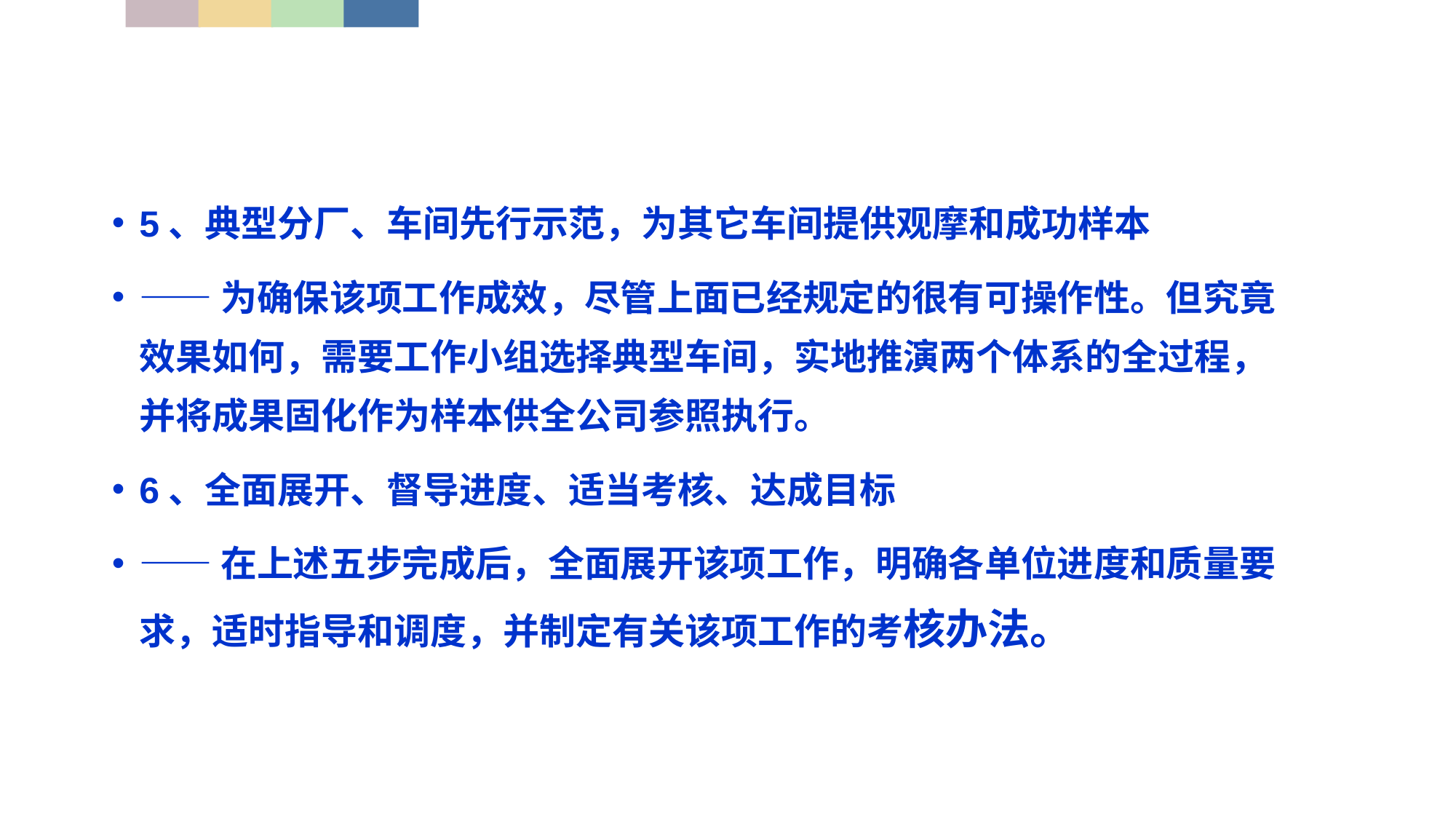

5、典型分厂、车间先行示范，为其它车间提供观摩和成功样本
——为确保该项工作成效，尽管上面已经规定的很有可操作性。但究竟效果如何，需要工作小组选择典型车间，实地推演两个体系的全过程，并将成果固化作为样本供全公司参照执行。
6、全面展开、督导进度、适当考核、达成目标
——在上述五步完成后，全面展开该项工作，明确各单位进度和质量要求，适时指导和调度，并制定有关该项工作的考核办法。